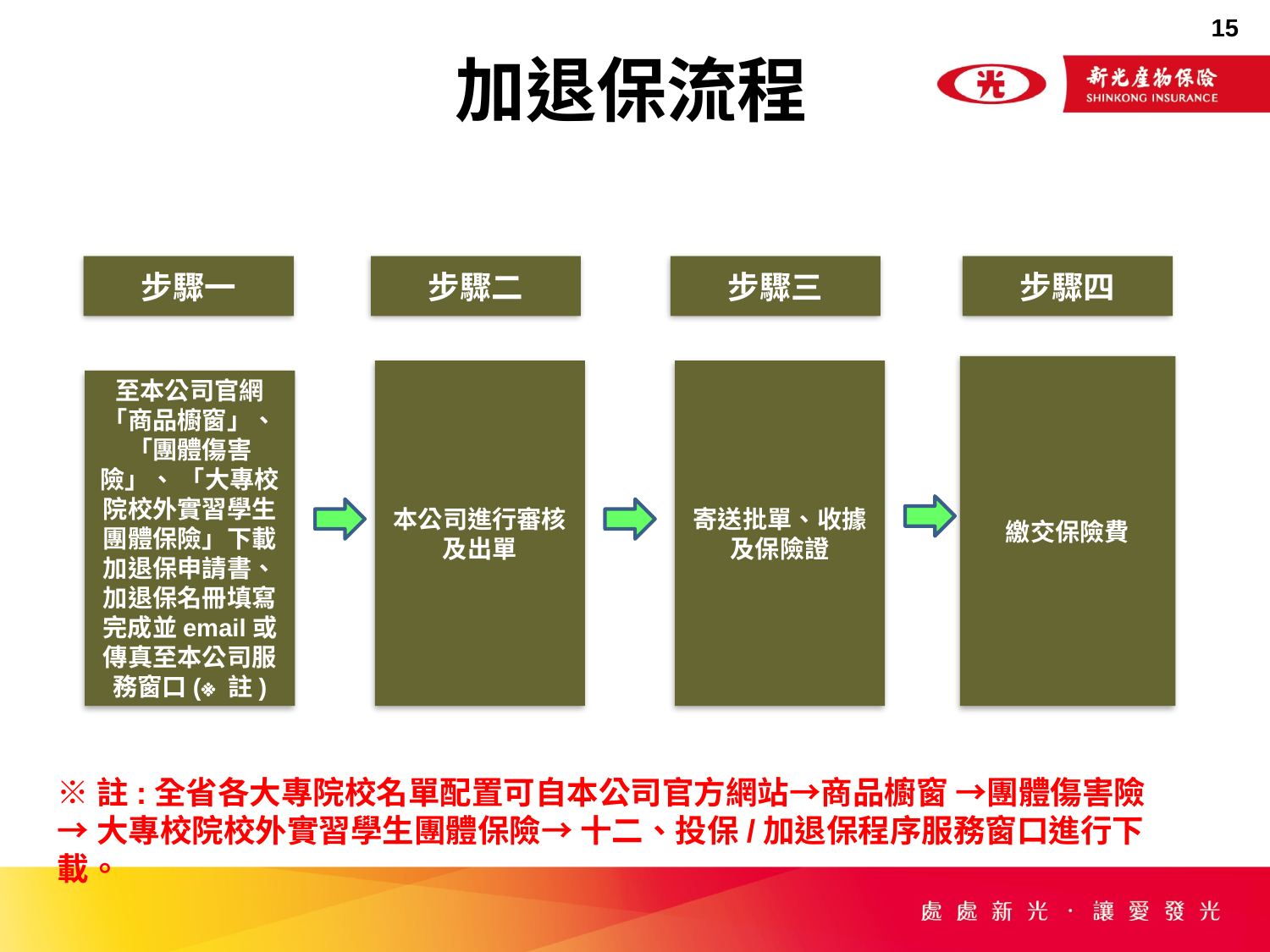

加退保流程
步驟一
步驟二
步驟三
步驟四
繳交保險費
本公司進行審核及出單
寄送批單、收據及保險證
至本公司官網「商品櫥窗」、 「團體傷害險」、 「大專校院校外實習學生團體保險」下載加退保申請書、加退保名冊填寫完成並email或傳真至本公司服務窗口(※註)

※註:全省各大專院校名單配置可自本公司官方網站→商品櫥窗 →團體傷害險
→大專校院校外實習學生團體保險→ 十二、投保/加退保程序服務窗口進行下載。